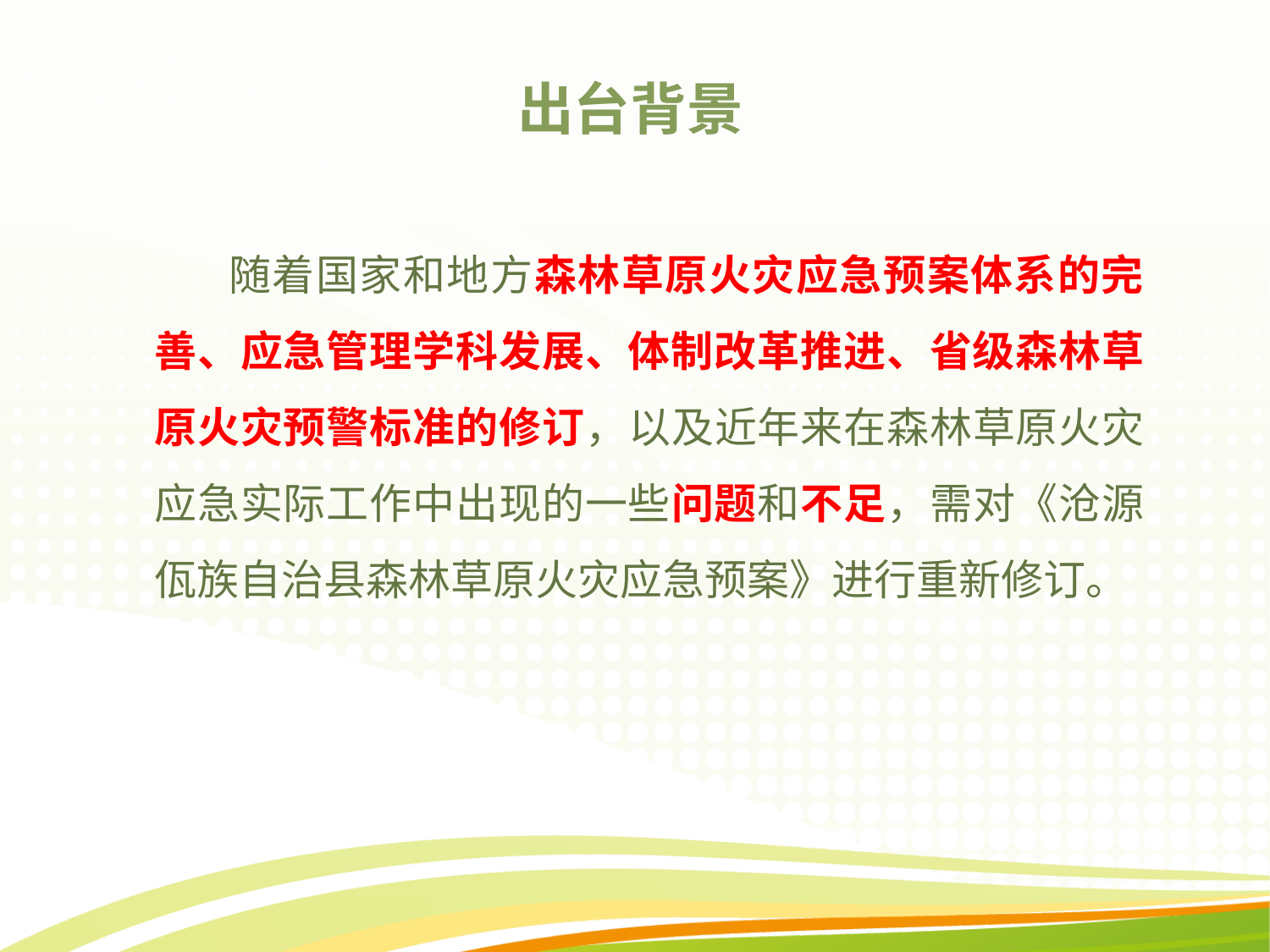

# 出台背景
       随着国家和地方森林草原火灾应急预案体系的完善、应急管理学科发展、体制改革推进、省级森林草原火灾预警标准的修订，以及近年来在森林草原火灾应急实际工作中出现的一些问题和不足，需对《沧源佤族自治县森林草原火灾应急预案》进行重新修订。